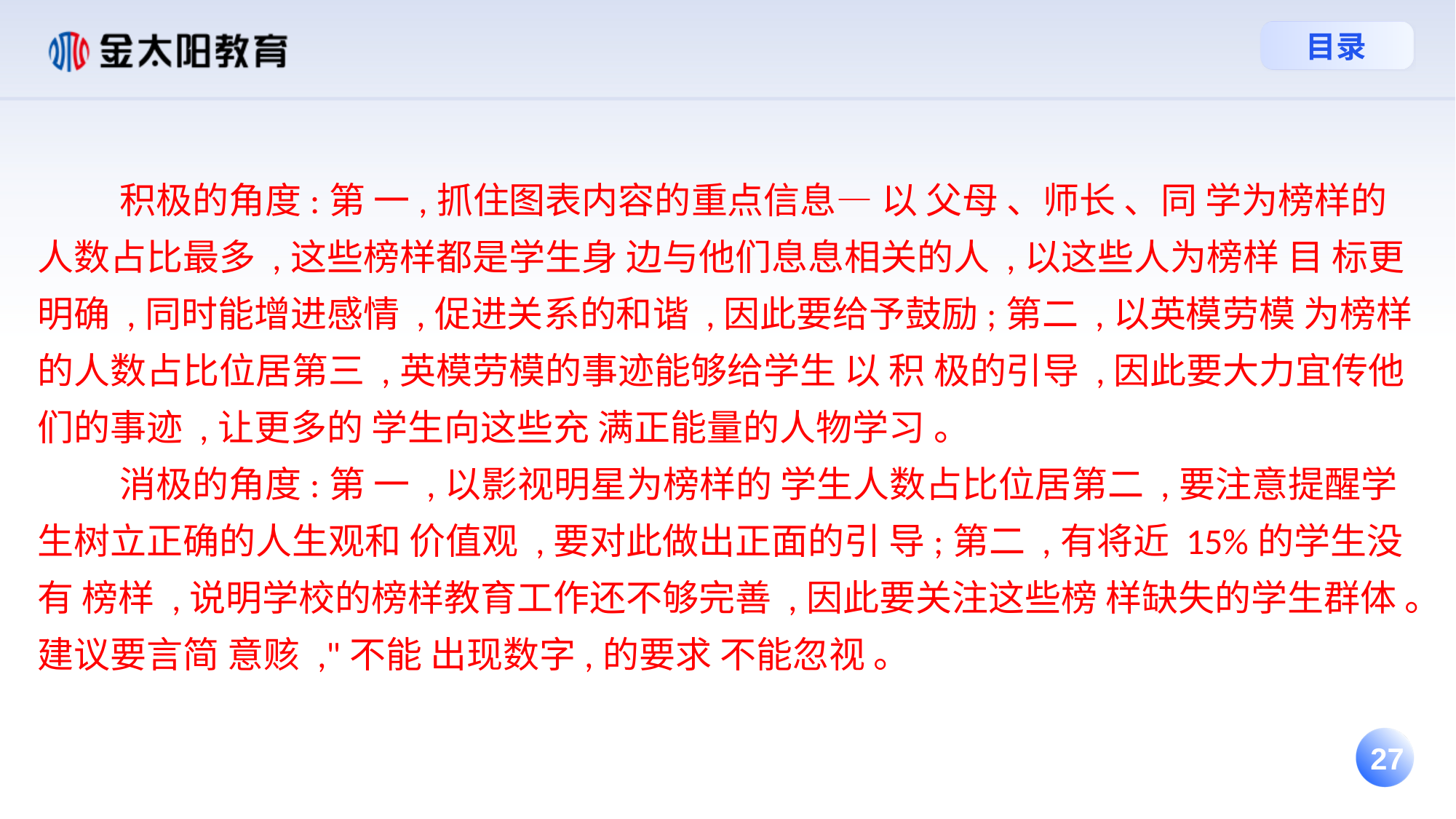

积极的角度:第 一,抓住图表内容的重点信息— 以 父母 、师长 、同 学为榜样的人数占比最多 ,这些榜样都是学生身 边与他们息息相关的人 ,以这些人为榜样 目 标更明确 ,同时能增进感情 ,促进关系的和谐 ,因此要给予鼓励;第二 ,以英模劳模 为榜样的人数占比位居第三 ,英模劳模的事迹能够给学生 以 积 极的引导 ,因此要大力宜传他们的事迹 ,让更多的 学生向这些充 满正能量的人物学习 。
         消极的角度:第 一 ,以影视明星为榜样的 学生人数占比位居第二 ,要注意提醒学生树立正确的人生观和 价值观 ,要对此做出正面的引 导;第二 ,有将近 15%的学生没有 榜样 ,说明学校的榜样教育工作还不够完善 ,因此要关注这些榜 样缺失的学生群体 。建议要言简 意赅 ,"不能 出现数字,的要求 不能忽视 。